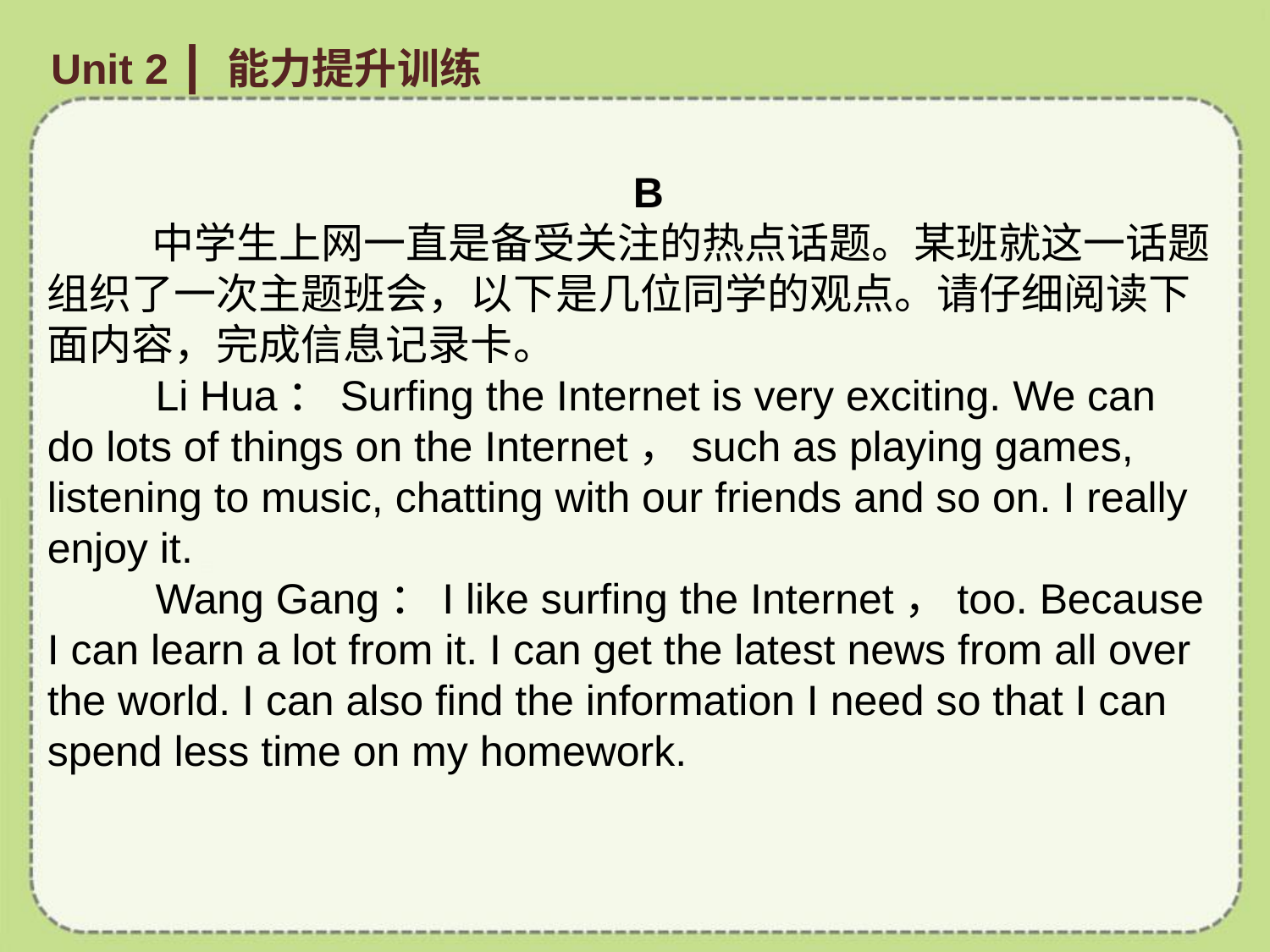

Unit 2 ┃ 能力提升训练
B
      中学生上网一直是备受关注的热点话题。某班就这一话题组织了一次主题班会，以下是几位同学的观点。请仔细阅读下面内容，完成信息记录卡。
      Li Hua：Surfing the Internet is very exciting. We can do lots of things on the Internet，such as playing games, listening to music, chatting with our friends and so on. I really enjoy it.
      Wang Gang：I like surfing the Internet，too. Because I can learn a lot from it. I can get the latest news from all over the world. I can also find the information I need so that I can spend less time on my homework.